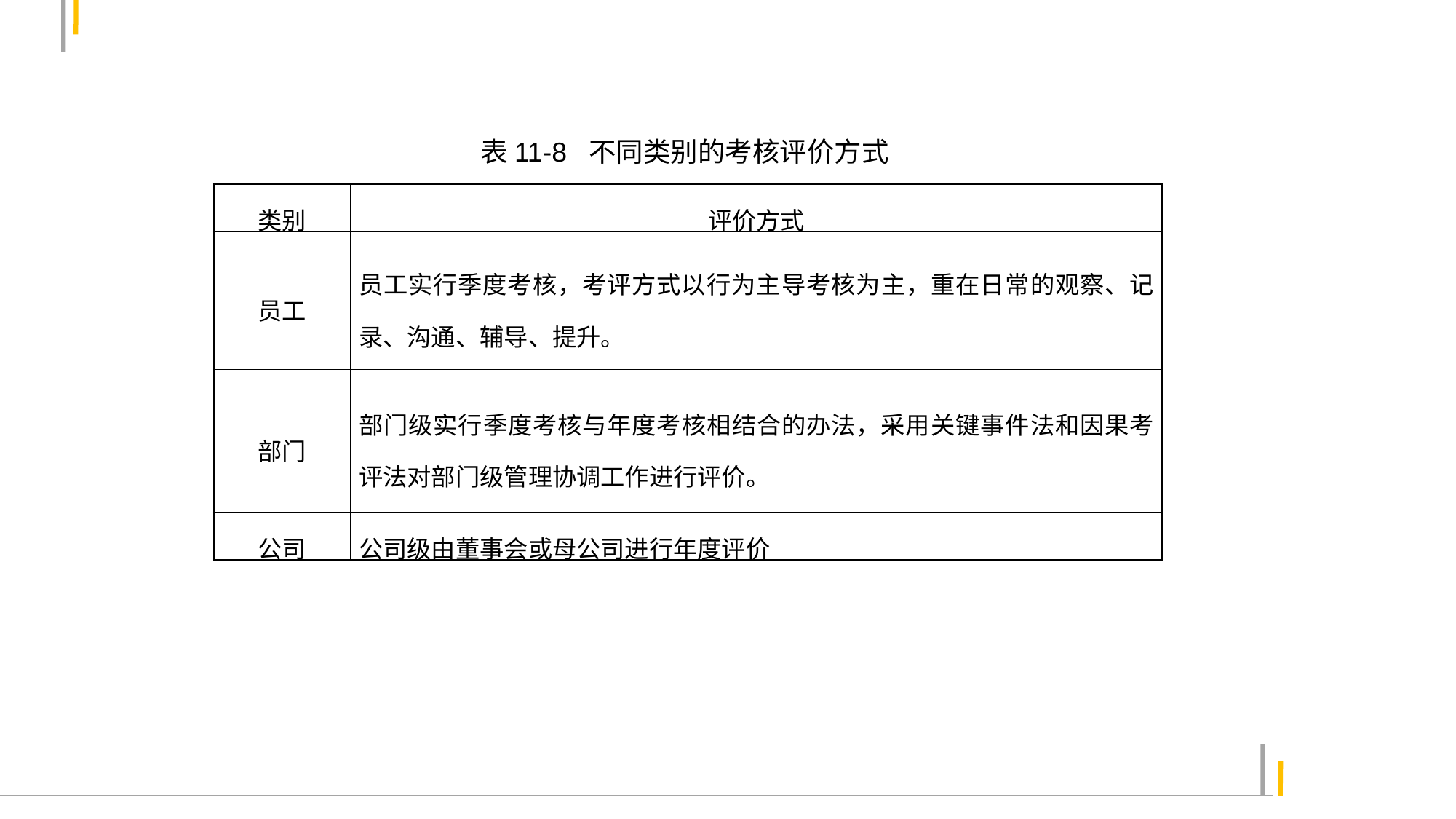

表11-8  不同类别的考核评价方式
| 类别 | 评价方式 |
| --- | --- |
| 员工 | 员工实行季度考核，考评方式以行为主导考核为主，重在日常的观察、记录、沟通、辅导、提升。 |
| 部门 | 部门级实行季度考核与年度考核相结合的办法，采用关键事件法和因果考评法对部门级管理协调工作进行评价。 |
| 公司 | 公司级由董事会或母公司进行年度评价 |